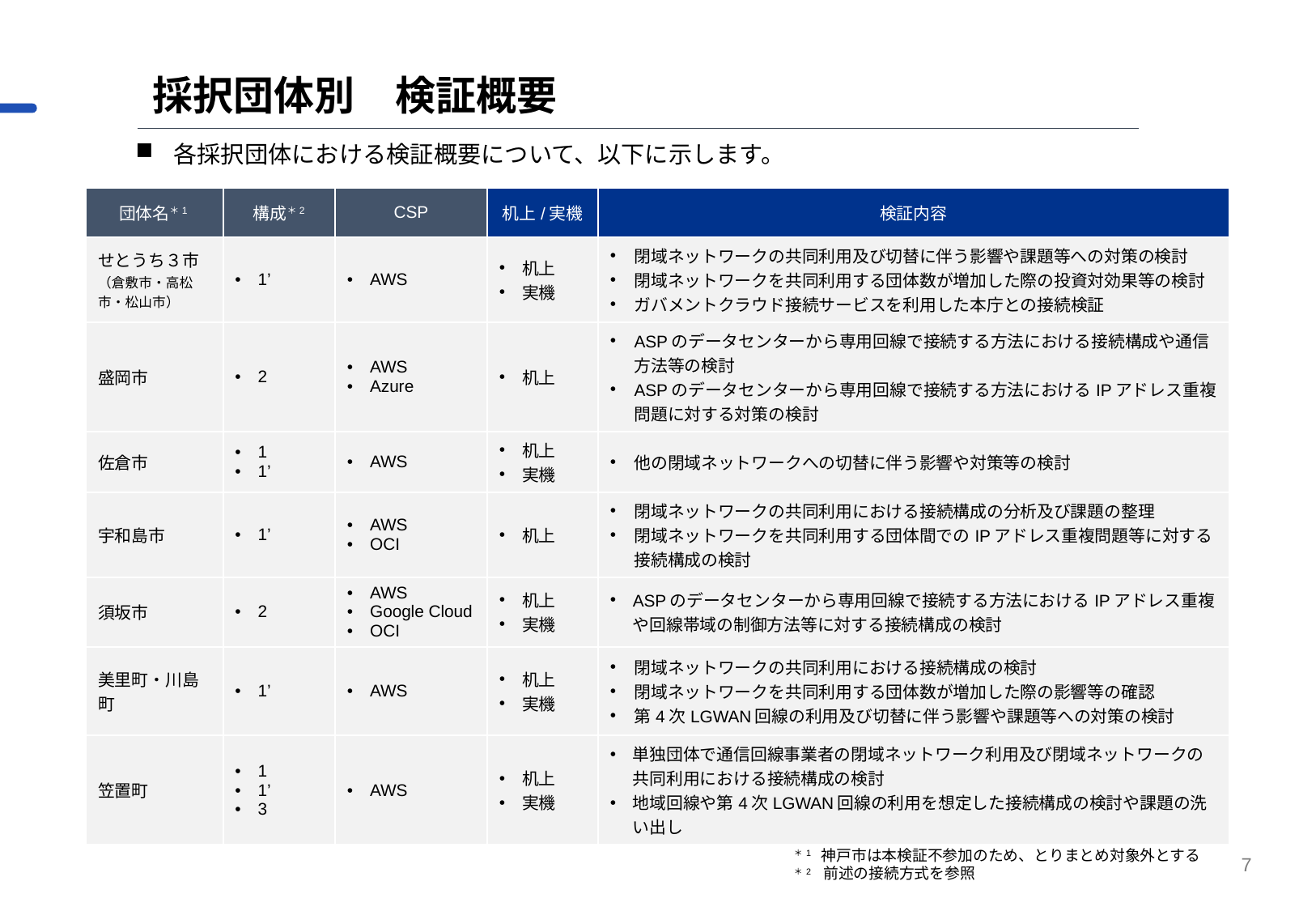

採択団体別　検証概要
各採択団体における検証概要について、以下に示します。
| 団体名＊1 | 構成＊2 | CSP | 机上/実機 | 検証内容 |
| --- | --- | --- | --- | --- |
| せとうち３市 （倉敷市・高松市・松山市） | 1’ | AWS | 机上 実機 | 閉域ネットワークの共同利用及び切替に伴う影響や課題等への対策の検討 閉域ネットワークを共同利用する団体数が増加した際の投資対効果等の検討 ガバメントクラウド接続サービスを利用した本庁との接続検証 |
| 盛岡市 | 2 | AWS Azure | 机上 | ASPのデータセンターから専用回線で接続する方法における接続構成や通信方法等の検討 ASPのデータセンターから専用回線で接続する方法におけるIPアドレス重複問題に対する対策の検討 |
| 佐倉市 | 1 1’ | AWS | 机上 実機 | 他の閉域ネットワークへの切替に伴う影響や対策等の検討 |
| 宇和島市 | 1’ | AWS OCI | 机上 | 閉域ネットワークの共同利用における接続構成の分析及び課題の整理 閉域ネットワークを共同利用する団体間でのIPアドレス重複問題等に対する接続構成の検討 |
| 須坂市 | 2 | AWS Google Cloud OCI | 机上 実機 | ASPのデータセンターから専用回線で接続する方法におけるIPアドレス重複や回線帯域の制御方法等に対する接続構成の検討 |
| 美里町・川島町 | 1’ | AWS | 机上 実機 | 閉域ネットワークの共同利用における接続構成の検討 閉域ネットワークを共同利用する団体数が増加した際の影響等の確認 第4次LGWAN回線の利用及び切替に伴う影響や課題等への対策の検討 |
| 笠置町 | 1 1’ 3 | AWS | 机上 実機 | 単独団体で通信回線事業者の閉域ネットワーク利用及び閉域ネットワークの共同利用における接続構成の検討 地域回線や第4次LGWAN回線の利用を想定した接続構成の検討や課題の洗い出し |
7
＊1  神戸市は本検証不参加のため、とりまとめ対象外とする
＊2　前述の接続方式を参照